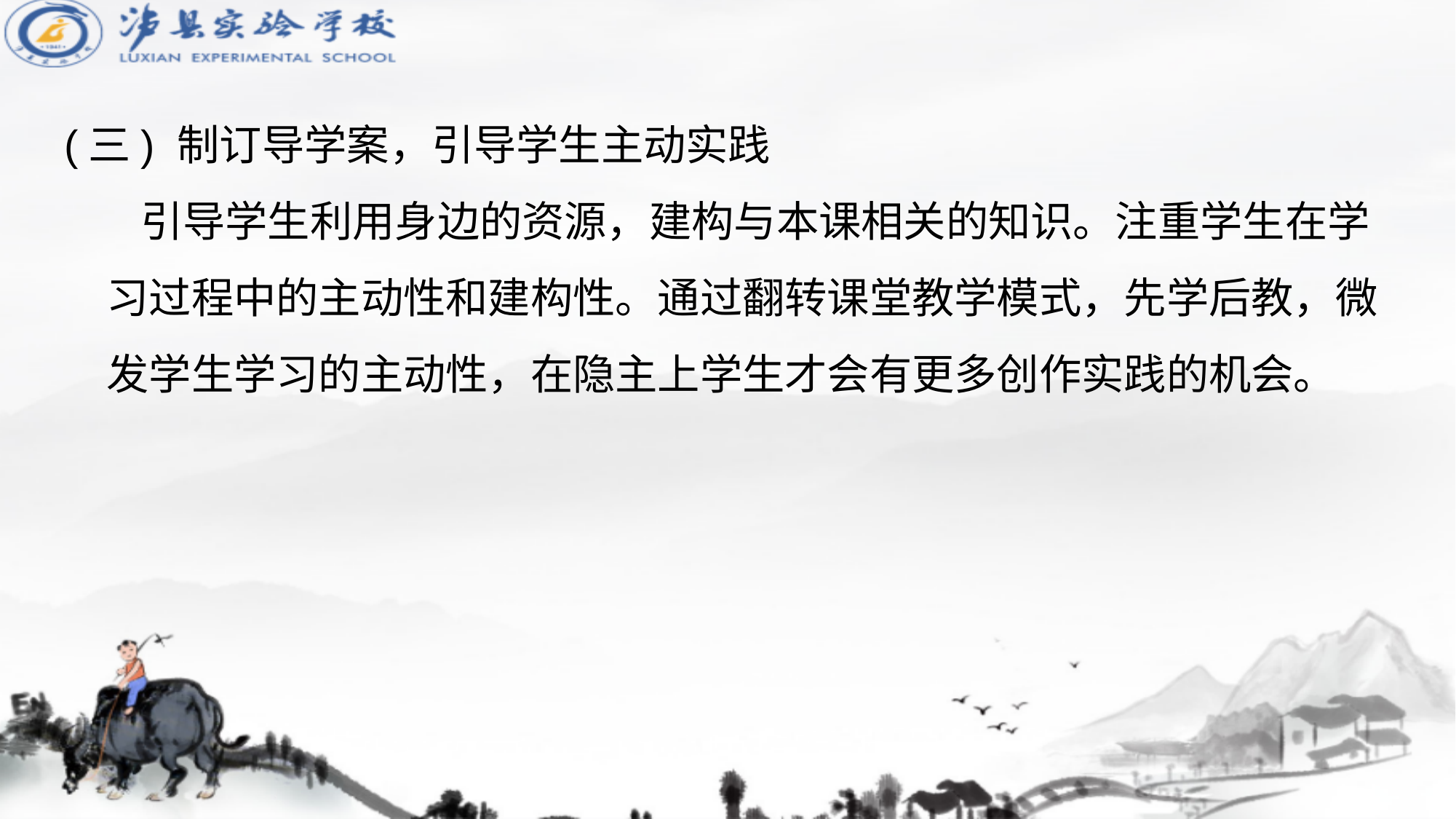

(三) 制订导学案，引导学生主动实践
       引导学生利用身边的资源，建构与本课相关的知识。注重学生在学习过程中的主动性和建构性。通过翻转课堂教学模式，先学后教，微发学生学习的主动性，在隐主上学生才会有更多创作实践的机会。